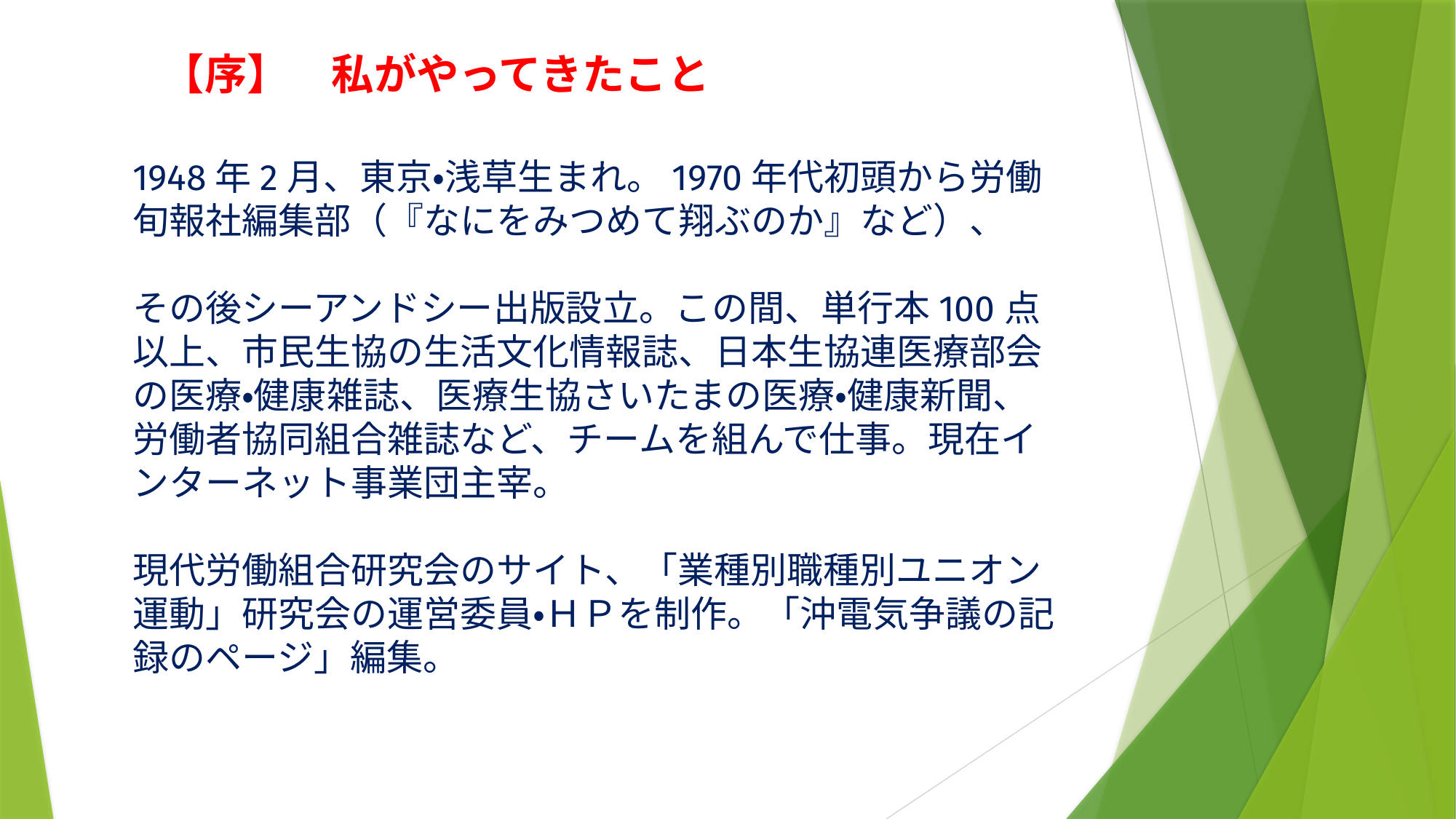

【序】　私がやってきたこと
1948年2月、東京・浅草生まれ。1970年代初頭から労働旬報社編集部（『なにをみつめて翔ぶのか』など）、

その後シーアンドシー出版設立。この間、単行本100点以上、市民生協の生活文化情報誌、日本生協連医療部会の医療・健康雑誌、医療生協さいたまの医療・健康新聞、労働者協同組合雑誌など、チームを組んで仕事。現在インターネット事業団主宰。

現代労働組合研究会のサイト、「業種別職種別ユニオン運動」研究会の運営委員・ＨＰを制作。「沖電気争議の記録のページ」編集。